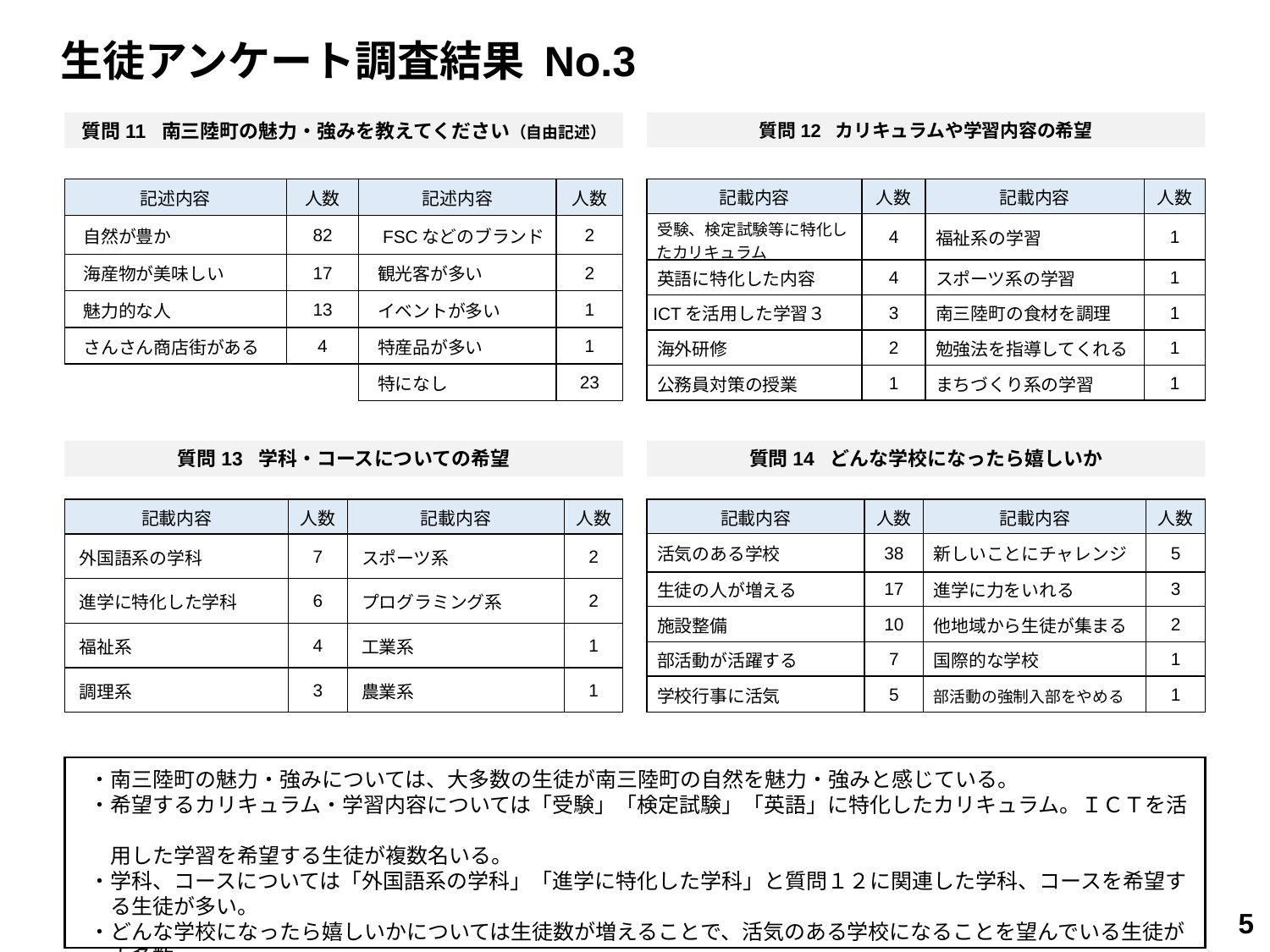

生徒アンケート調査結果 No.3
質問12  カリキュラムや学習内容の希望
質問11  南三陸町の魅力・強みを教えてください（自由記述）
| 記述内容 | 人数 | 記述内容 | 人数 |
| --- | --- | --- | --- |
| 自然が豊か | 82 | FSCなどのブランド | 2 |
| 海産物が美味しい | 17 | 観光客が多い | 2 |
| 魅力的な人 | 13 | イベントが多い | 1 |
| さんさん商店街がある | 4 | 特産品が多い | 1 |
|  |  | 特になし | 23 |
| 記載内容 | 人数 | 記載内容 | 人数 |
| --- | --- | --- | --- |
| 受験、検定試験等に特化し たカリキュラム | 4 | 福祉系の学習 | 1 |
| 英語に特化した内容 | 4 | スポーツ系の学習 | 1 |
| ICTを活用した学習３ | 3 | 南三陸町の食材を調理 | 1 |
| 海外研修 | 2 | 勉強法を指導してくれる | 1 |
| 公務員対策の授業 | 1 | まちづくり系の学習 | 1 |
質問13  学科・コースについての希望
質問14  どんな学校になったら嬉しいか
| 記載内容 | 人数 | 記載内容 | 人数 |
| --- | --- | --- | --- |
| 外国語系の学科 | 7 | スポーツ系 | 2 |
| 進学に特化した学科 | 6 | プログラミング系 | 2 |
| 福祉系 | 4 | 工業系 | 1 |
| 調理系 | 3 | 農業系 | 1 |
| 記載内容 | 人数 | 記載内容 | 人数 |
| --- | --- | --- | --- |
| 活気のある学校 | 38 | 新しいことにチャレンジ | 5 |
| 生徒の人が増える | 17 | 進学に力をいれる | 3 |
| 施設整備 | 10 | 他地域から生徒が集まる | 2 |
| 部活動が活躍する | 7 | 国際的な学校 | 1 |
| 学校行事に活気 | 5 | 部活動の強制入部をやめる | 1 |

・南三陸町の魅力・強みについては、大多数の生徒が南三陸町の自然を魅力・強みと感じている。
・希望するカリキュラム・学習内容については「受験」「検定試験」「英語」に特化したカリキュラム。ＩＣＴを活
　用した学習を希望する生徒が複数名いる。
・学科、コースについては「外国語系の学科」「進学に特化した学科」と質問１２に関連した学科、コースを希望す
　る生徒が多い。
・どんな学校になったら嬉しいかについては生徒数が増えることで、活気のある学校になることを望んでいる生徒が
　大多数。
5